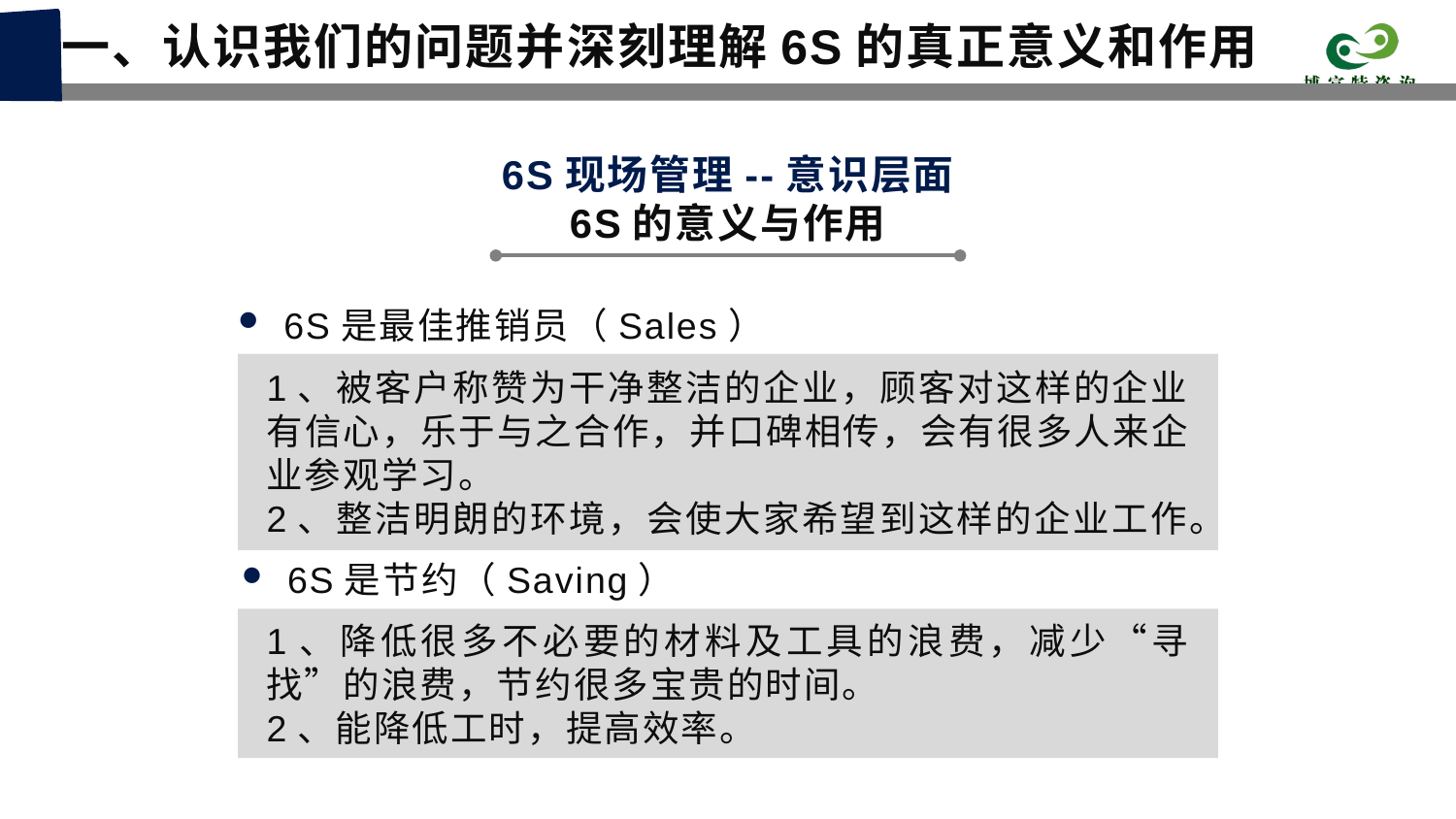

一、认识我们的问题并深刻理解6S的真正意义和作用
6S现场管理--意识层面
6S的意义与作用
6S是最佳推销员（Sales）
1、被客户称赞为干净整洁的企业，顾客对这样的企业有信心，乐于与之合作，并口碑相传，会有很多人来企业参观学习。
2、整洁明朗的环境，会使大家希望到这样的企业工作。
6S是节约（Saving）
1、降低很多不必要的材料及工具的浪费，减少“寻找”的浪费，节约很多宝贵的时间。
2、能降低工时，提高效率。